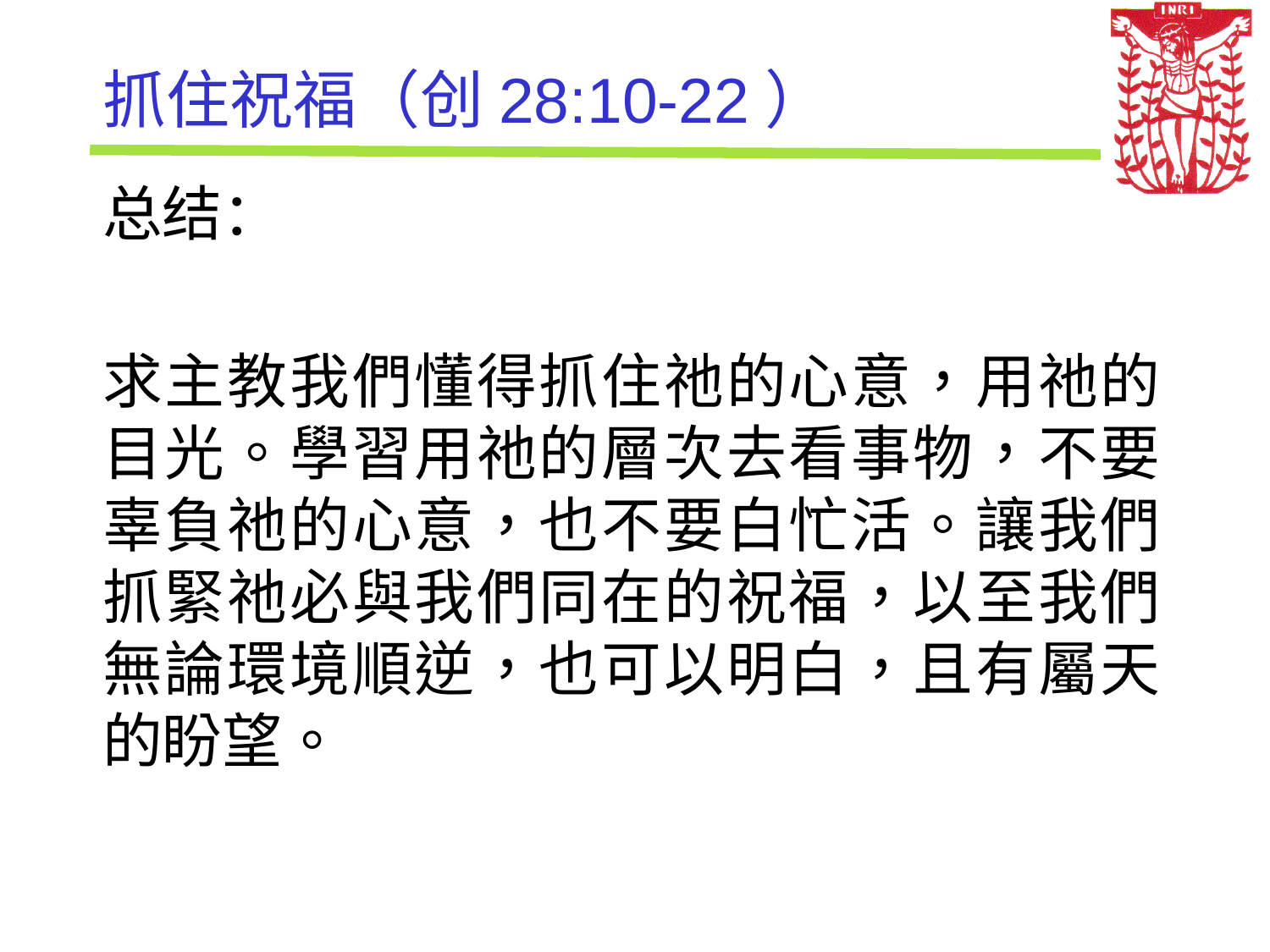

# 抓住祝福（创28:10-22）
总结：

求主教我們懂得抓住祂的心意，用祂的目光。學習用祂的層次去看事物，不要辜負祂的心意，也不要白忙活。讓我們抓緊祂必與我們同在的祝福，以至我們無論環境順逆，也可以明白，且有屬天的盼望。